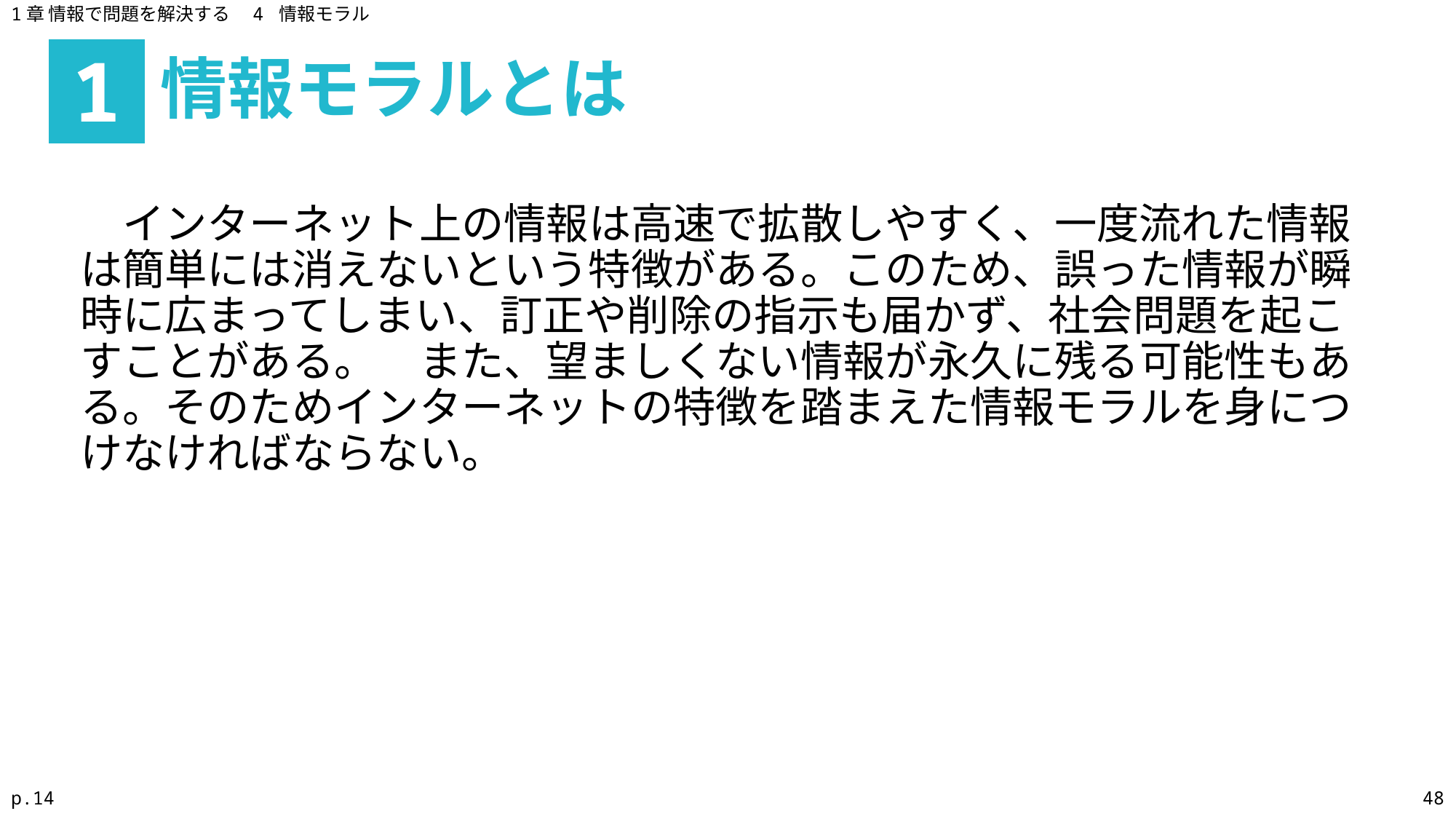

1章 情報で問題を解決する　4 情報モラル
情報モラルとは
1
　インターネット上の情報は高速で拡散しやすく、一度流れた情報は簡単には消えないという特徴がある。このため、誤った情報が瞬時に広まってしまい、訂正や削除の指示も届かず、社会問題を起こすことがある。　また、望ましくない情報が永久に残る可能性もある。そのためインターネットの特徴を踏まえた情報モラルを身につけなければならない。
p.14
48